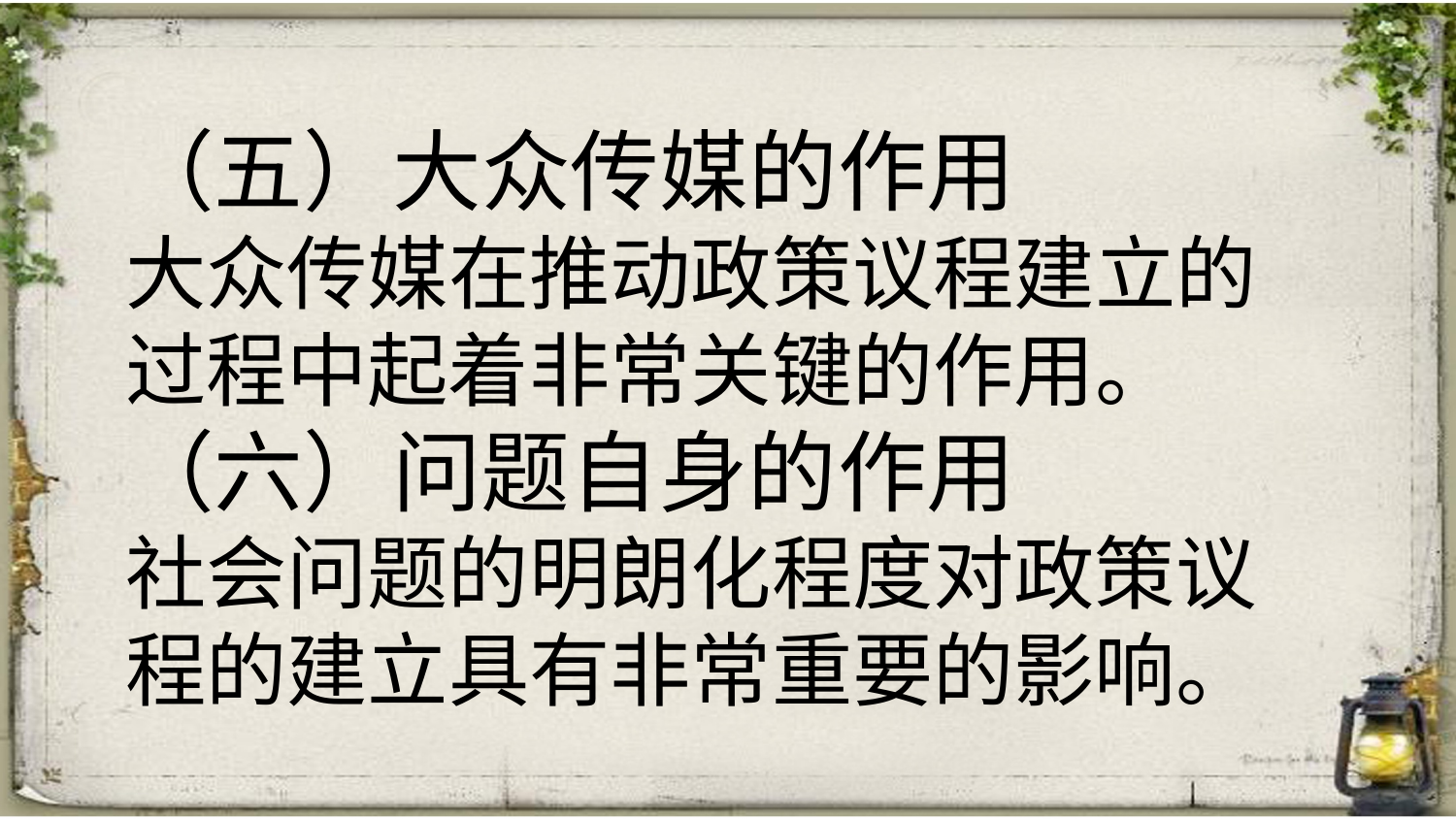

（五）大众传媒的作用
大众传媒在推动政策议程建立的过程中起着非常关键的作用。
（六）问题自身的作用
社会问题的明朗化程度对政策议程的建立具有非常重要的影响。